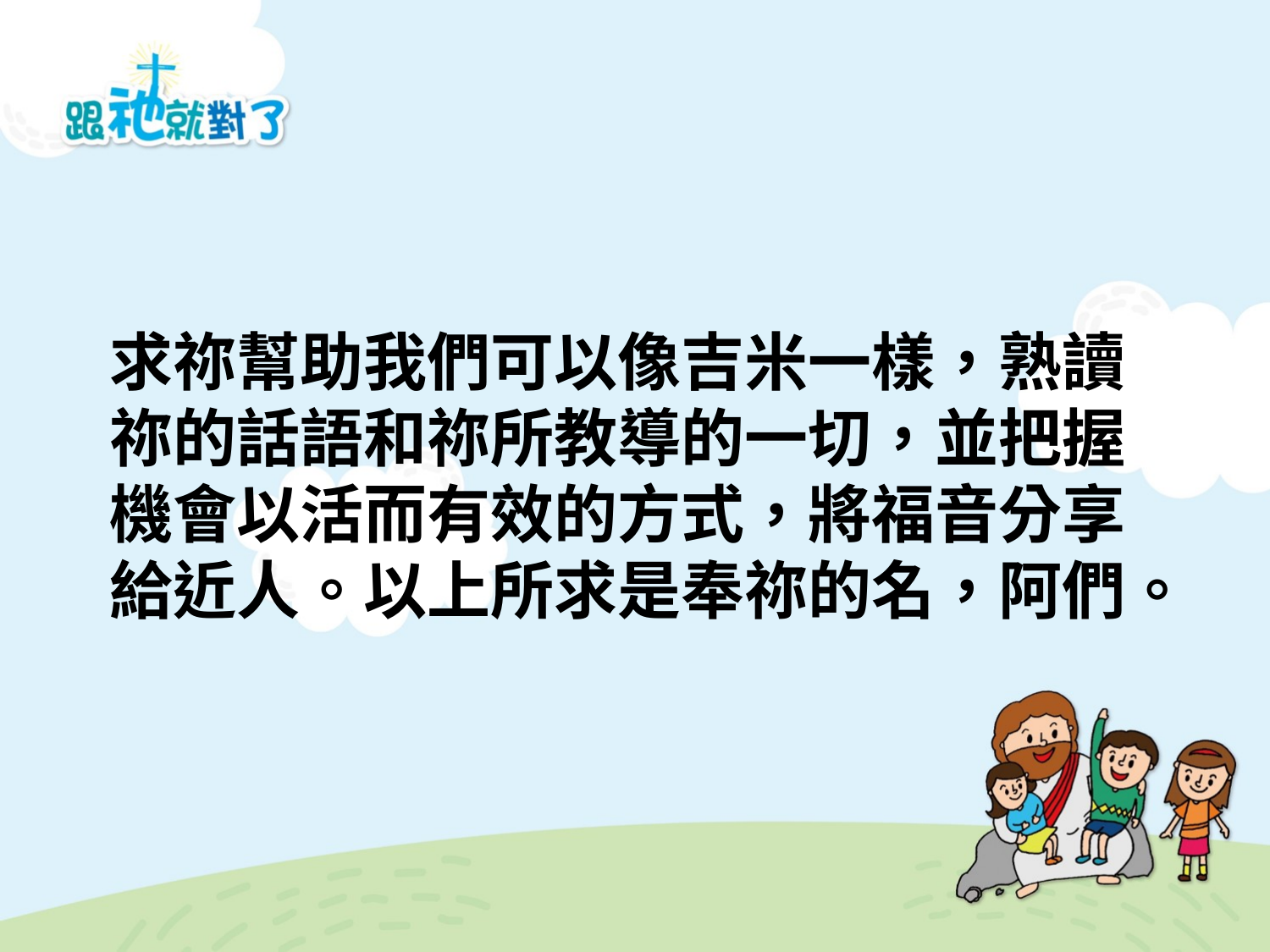

求祢幫助我們可以像吉米一樣，熟讀祢的話語和祢所教導的一切，並把握機會以活而有效的方式，將福音分享給近人。以上所求是奉祢的名，阿們。